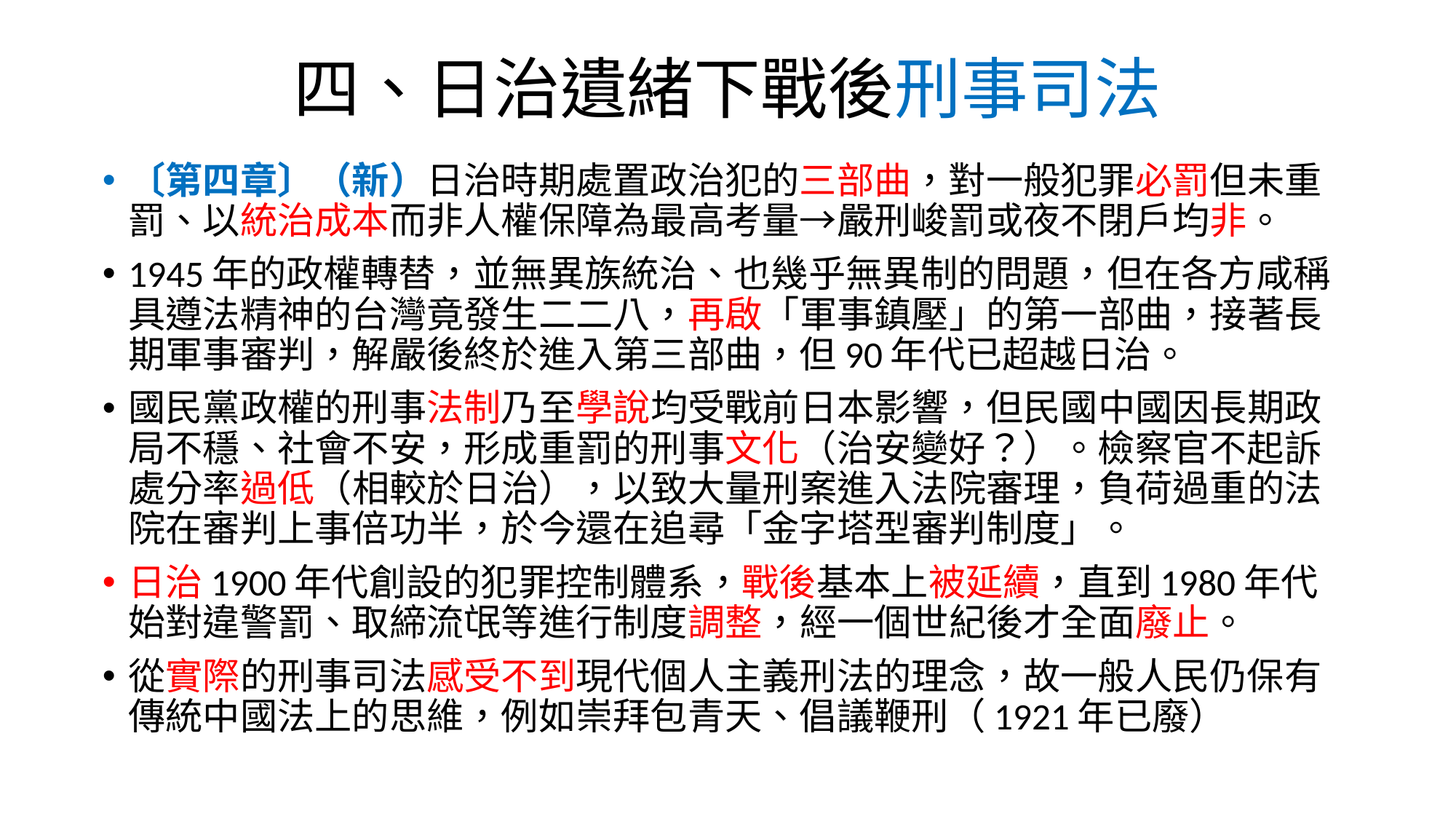

# 四、日治遺緒下戰後刑事司法
〔第四章〕（新）日治時期處置政治犯的三部曲，對一般犯罪必罰但未重罰、以統治成本而非人權保障為最高考量→嚴刑峻罰或夜不閉戶均非。
1945年的政權轉替，並無異族統治、也幾乎無異制的問題，但在各方咸稱具遵法精神的台灣竟發生二二八，再啟「軍事鎮壓」的第一部曲，接著長期軍事審判，解嚴後終於進入第三部曲，但90年代已超越日治。
國民黨政權的刑事法制乃至學說均受戰前日本影響，但民國中國因長期政局不穩、社會不安，形成重罰的刑事文化（治安變好？）。檢察官不起訴處分率過低（相較於日治），以致大量刑案進入法院審理，負荷過重的法院在審判上事倍功半，於今還在追尋「金字塔型審判制度」。
日治1900年代創設的犯罪控制體系，戰後基本上被延續，直到1980年代始對違警罰、取締流氓等進行制度調整，經一個世紀後才全面廢止。
從實際的刑事司法感受不到現代個人主義刑法的理念，故一般人民仍保有傳統中國法上的思維，例如崇拜包青天、倡議鞭刑（1921年已廢）